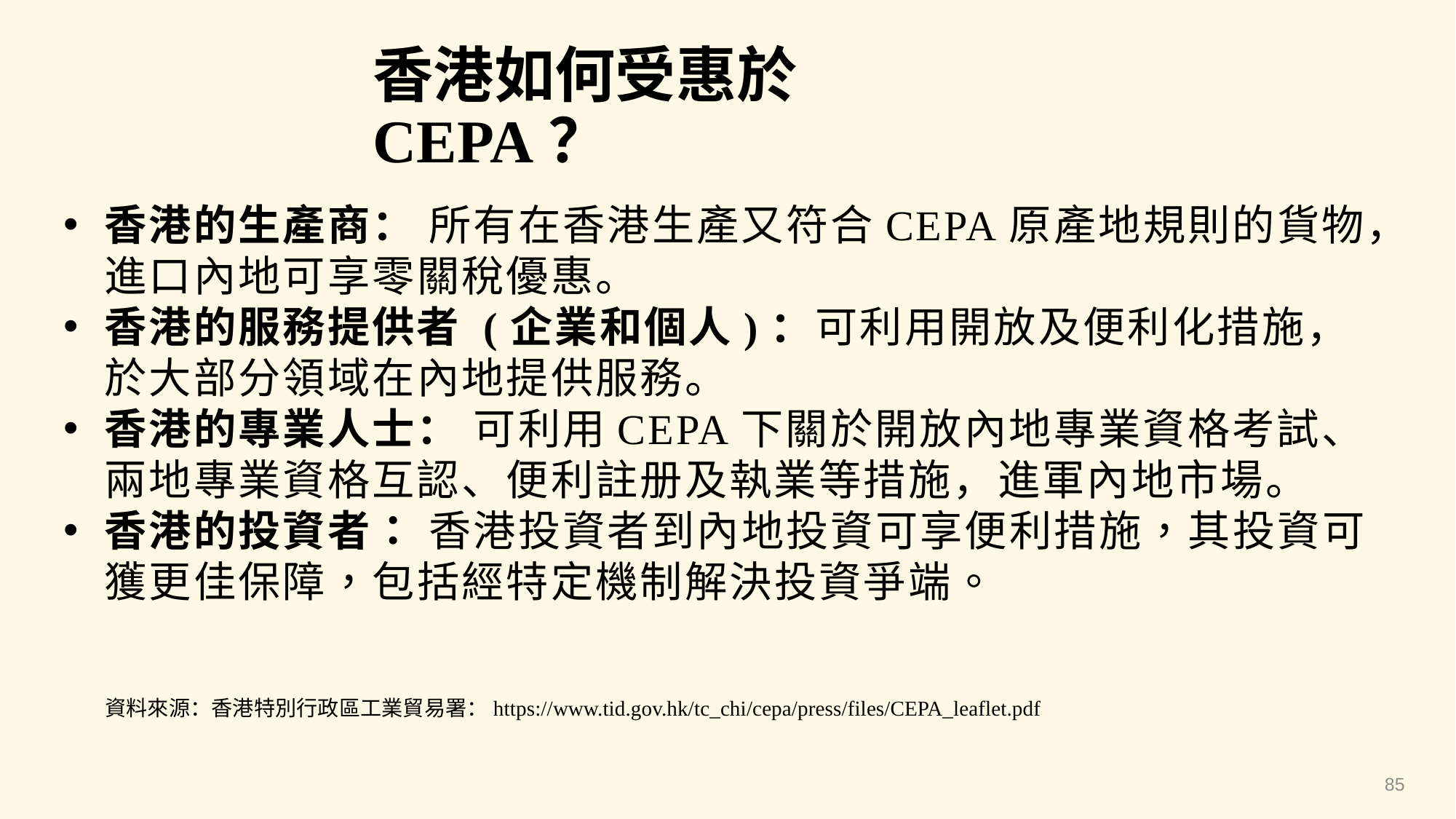

香港如何受惠於CEPA？
香港的生產商： 所有在香港生產又符合CEPA原產地規則的貨物，進口內地可享零關稅優惠。
香港的服務提供者 (企業和個人)：可利用開放及便利化措施，於大部分領域在內地提供服務。
香港的專業人士： 可利用CEPA下關於開放內地專業資格考試、兩地專業資格互認、便利註册及執業等措施，進軍內地市場。
香港的投資者： 香港投資者到內地投資可享便利措施，其投資可獲更佳保障，包括經特定機制解決投資爭端。

資料來源：香港特別行政區工業貿易署：https://www.tid.gov.hk/tc_chi/cepa/press/files/CEPA_leaflet.pdf